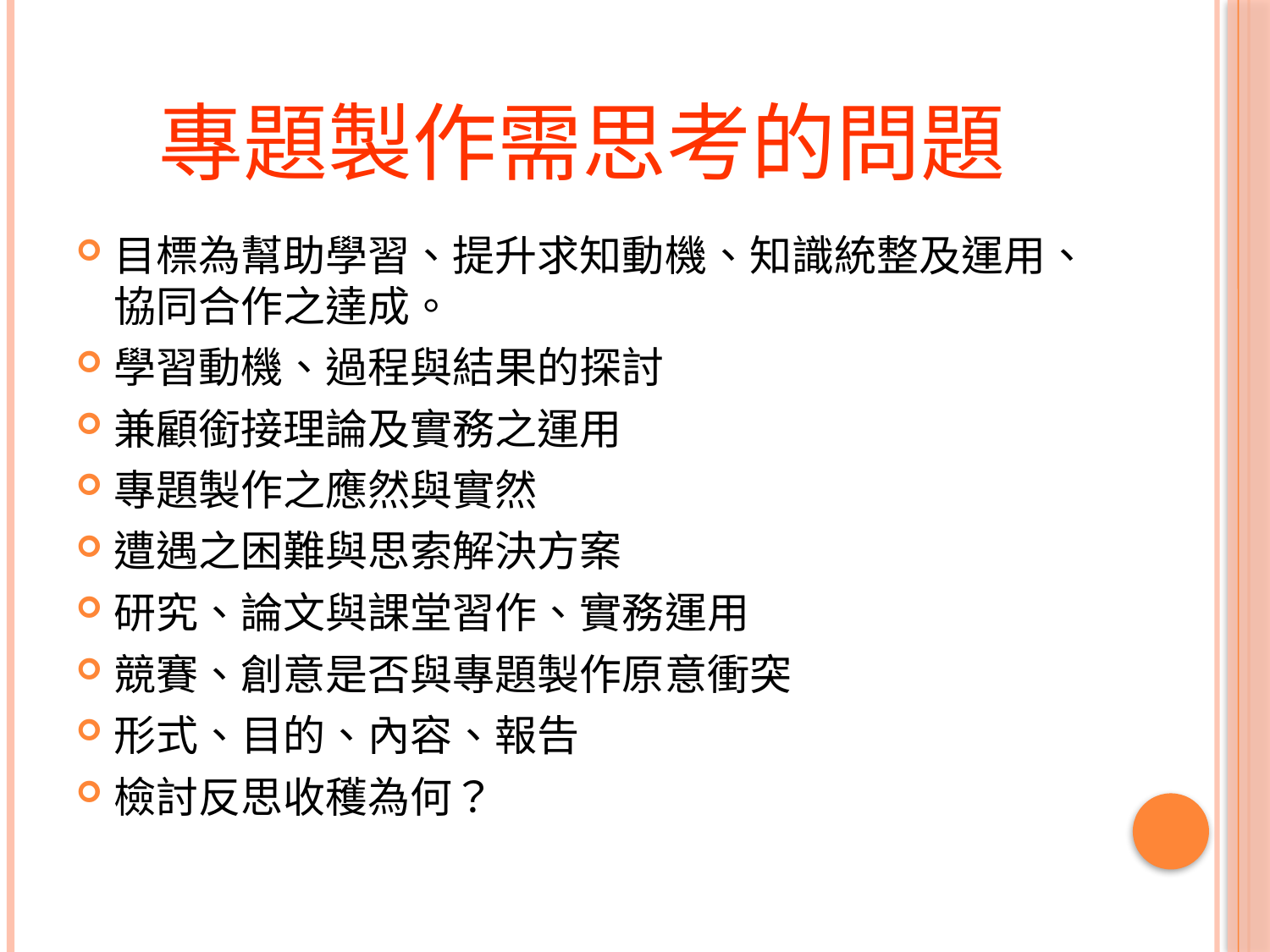

# 專題製作需思考的問題
目標為幫助學習、提升求知動機、知識統整及運用、協同合作之達成。
學習動機、過程與結果的探討
兼顧銜接理論及實務之運用
專題製作之應然與實然
遭遇之困難與思索解決方案
研究、論文與課堂習作、實務運用
競賽、創意是否與專題製作原意衝突
形式、目的、內容、報告
檢討反思收穫為何？